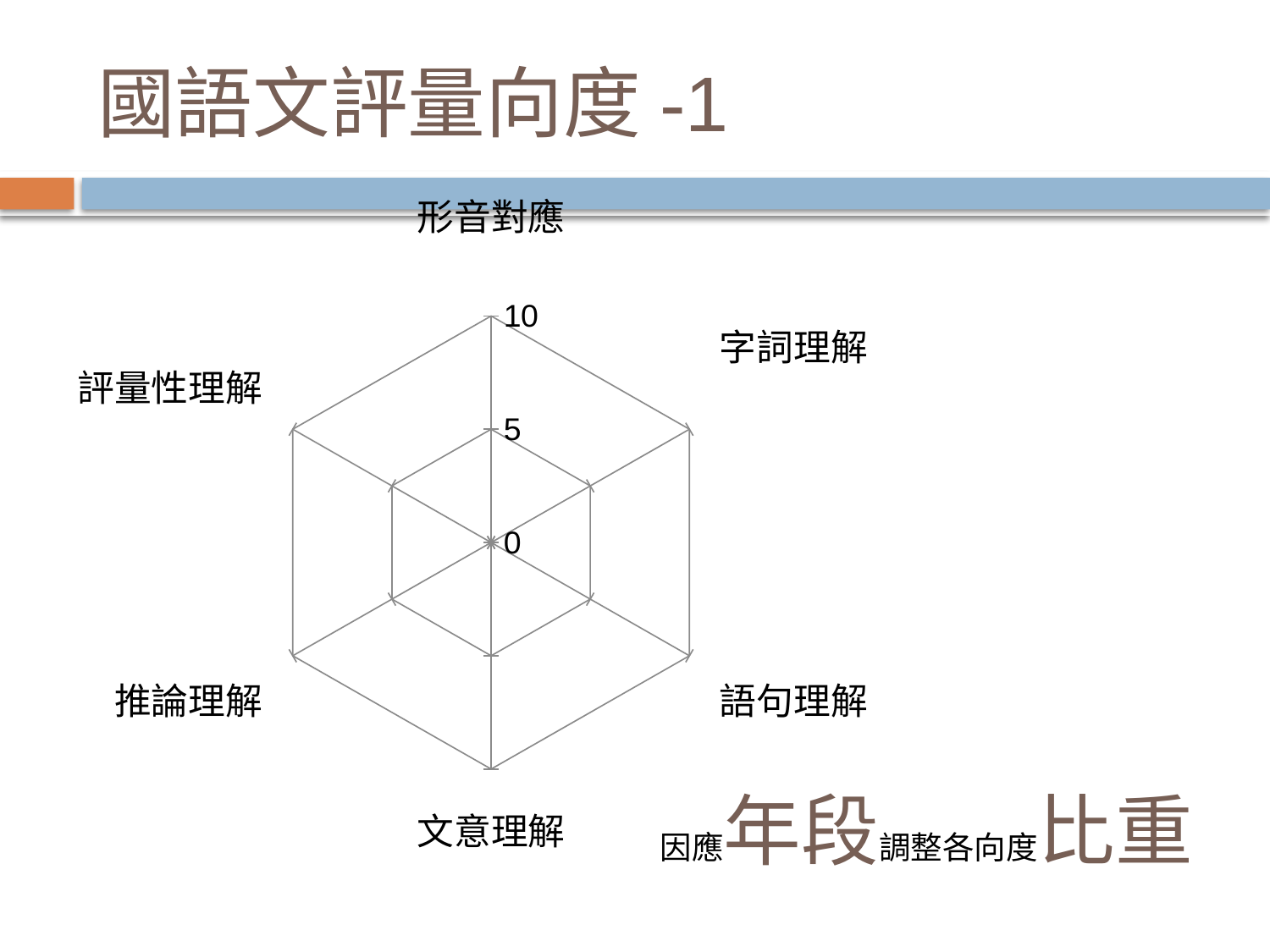

# 國語文評量向度-1

### Chart

| Category | 欄1 | 欄2 |
|---|---|---|
| 形音對應
 | None | None |
| 字詞理解
 | None | None |
| 語句理解 | None | None |
| 文意理解 | None | None |
| 推論理解 | None | None |
| 評量性理解 | None | None |
因應年段調整各向度比重